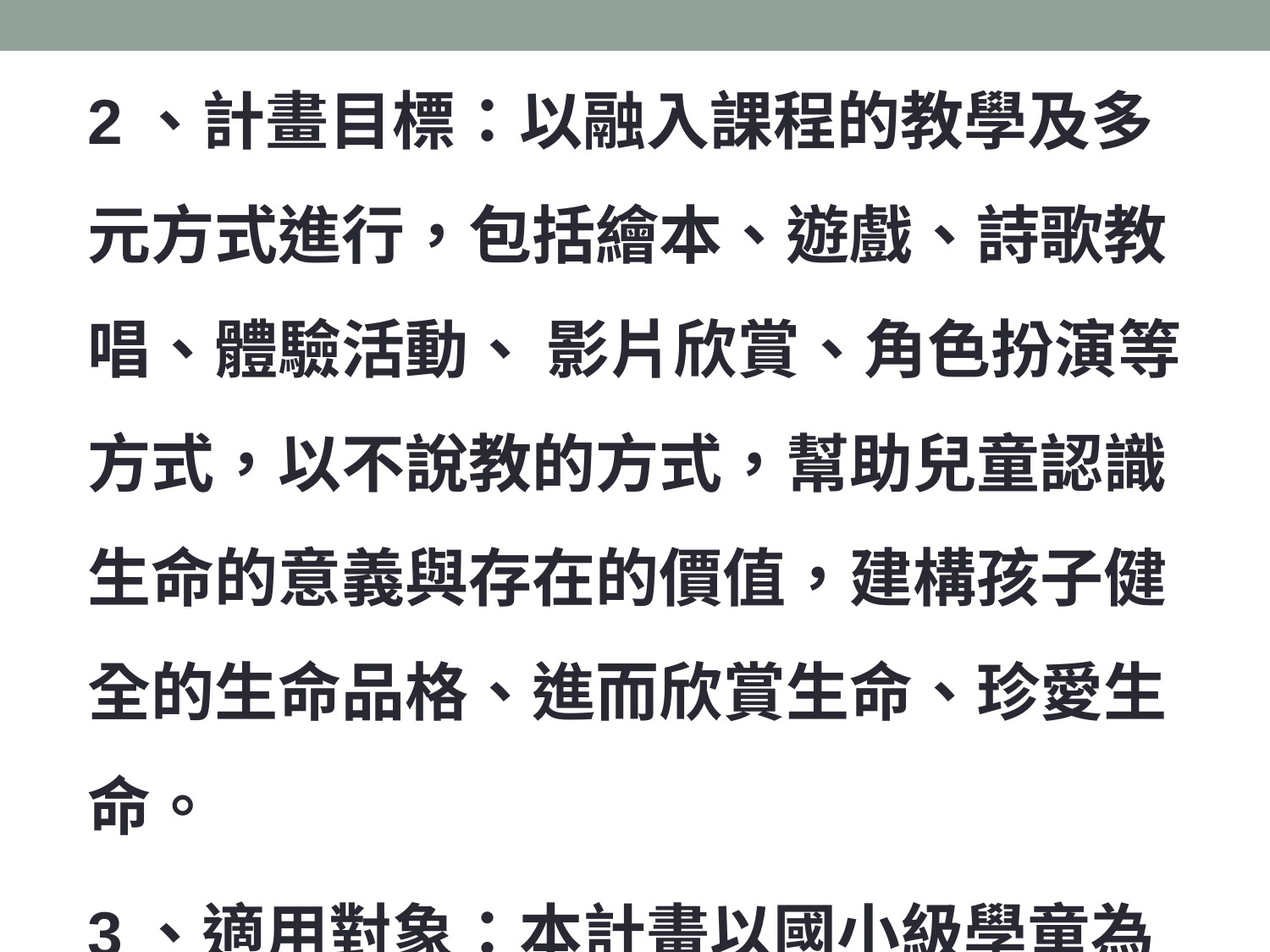

2、計畫目標：以融入課程的教學及多元方式進行，包括繪本、遊戲、詩歌教唱、體驗活動、 影片欣賞、角色扮演等方式，以不說教的方式，幫助兒童認識生命的意義與存在的價值，建構孩子健全的生命品格、進而欣賞生命、珍愛生命。
3、適用對象：本計畫以國小級學童為主。